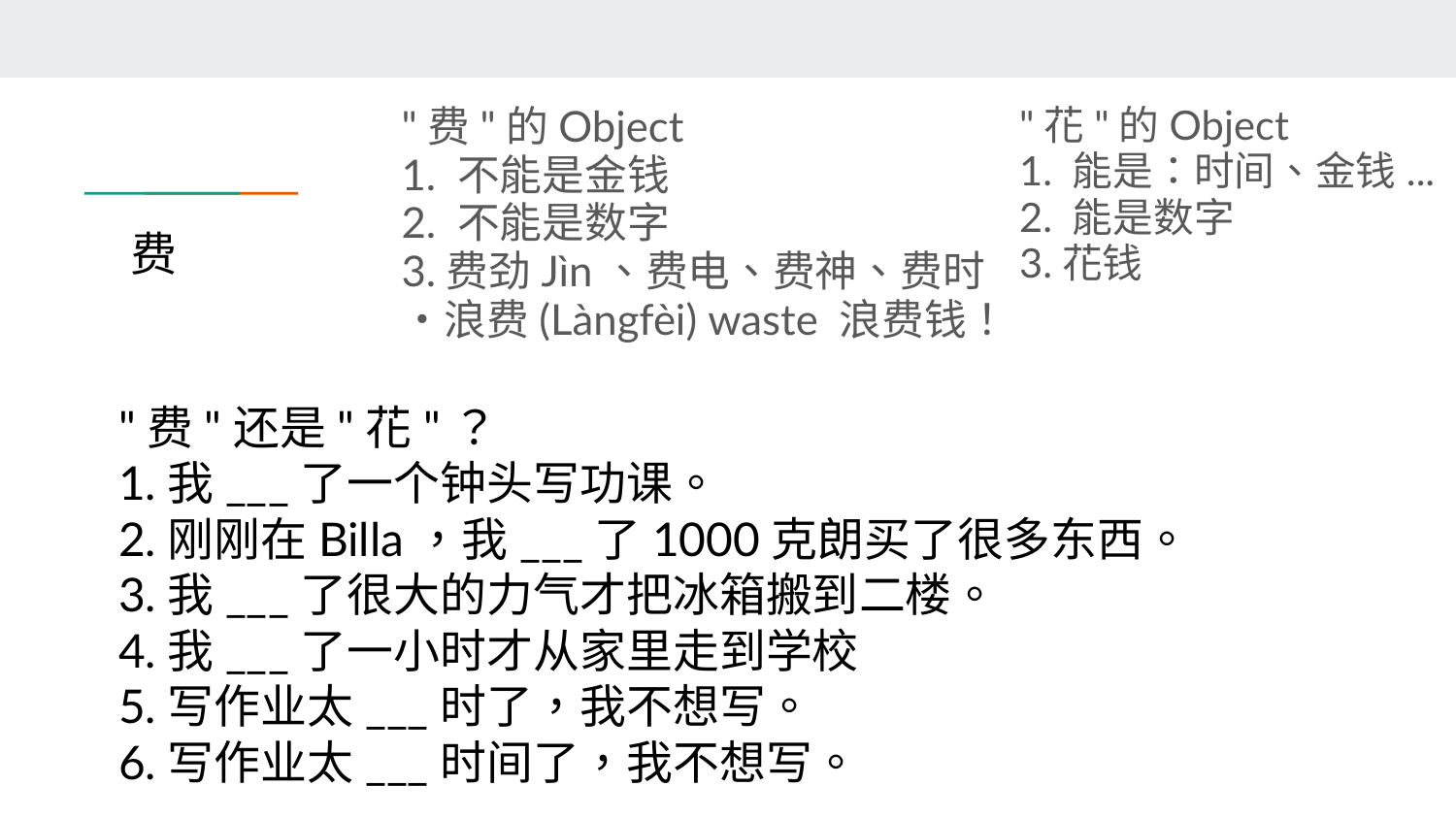

"费"的Object
1. 不能是金钱
2. 不能是数字
3.费劲Jìn、费电、费神、费时
・浪费(Làngfèi) waste 浪费钱！
"花"的Object
1. 能是：时间、金钱...
2. 能是数字
3.花钱

# 费
"费"还是"花"？
1.我___了一个钟头写功课。
2.刚刚在Billa，我___了1000克朗买了很多东西。
3.我___了很大的力气才把冰箱搬到二楼。
4.我___了一小时才从家里走到学校
5.写作业太___时了，我不想写。
6.写作业太___时间了，我不想写。